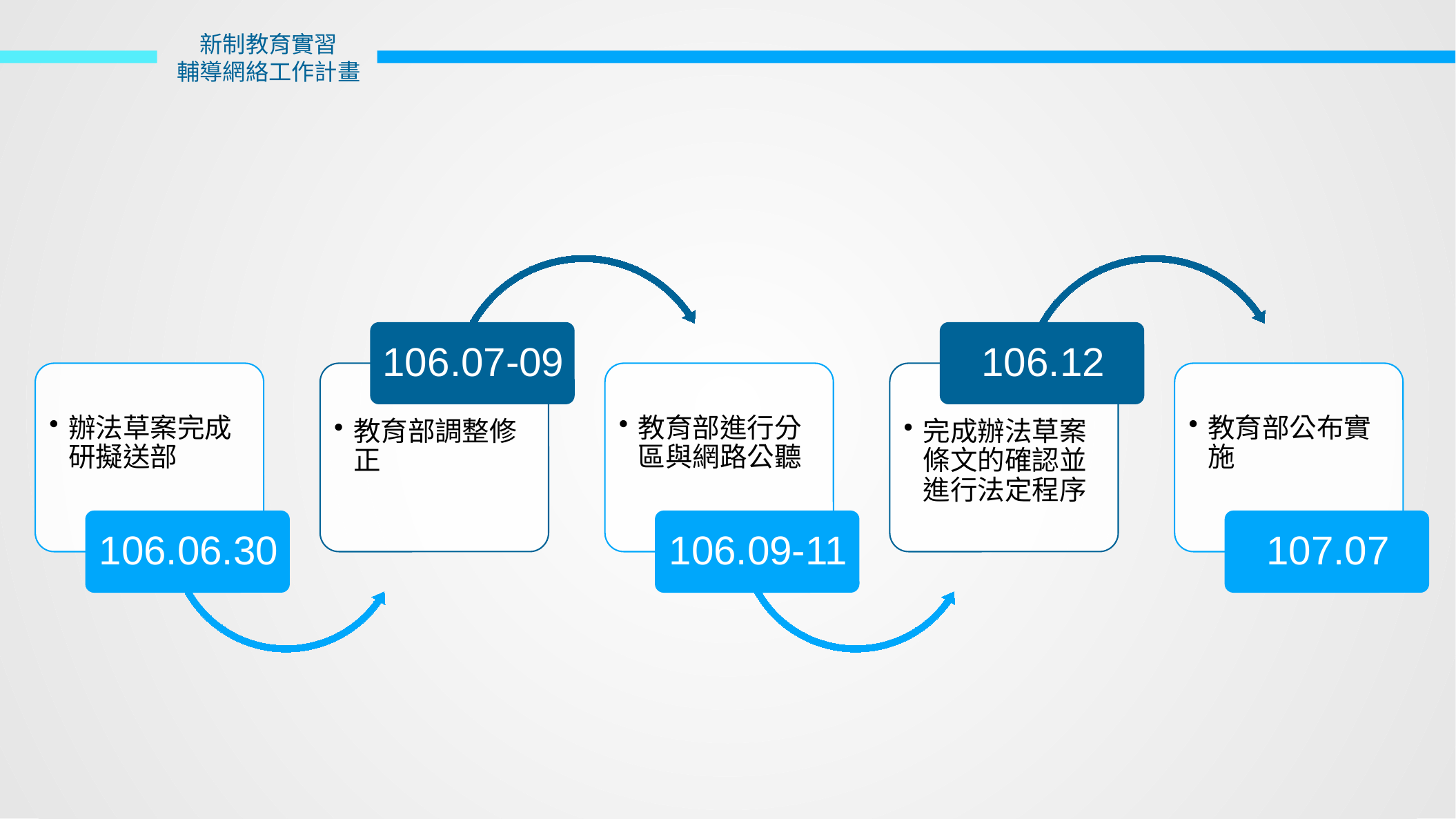

辦法草案完成研擬送部
106.06.30
教育部調整修正
106.07-09

教育部進行分區與網路公聽
106.09-11
完成辦法草案條文的確認並進行法定程序
106.12

教育部公布實施
107.07
新制教育實習
輔導網絡工作計畫